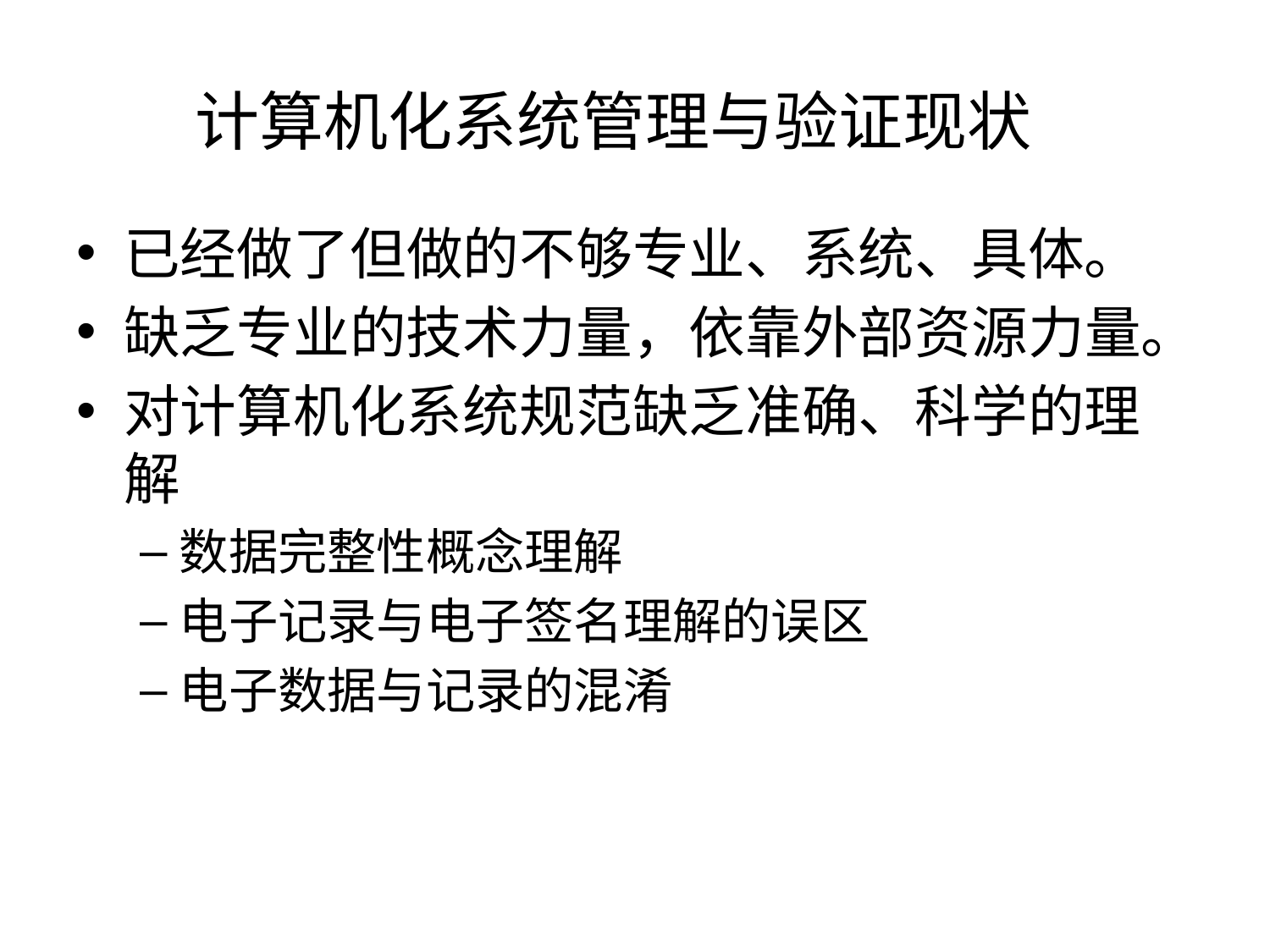

# 计算机化系统管理与验证现状
已经做了但做的不够专业、系统、具体。
缺乏专业的技术力量，依靠外部资源力量。
对计算机化系统规范缺乏准确、科学的理解
数据完整性概念理解
电子记录与电子签名理解的误区
电子数据与记录的混淆